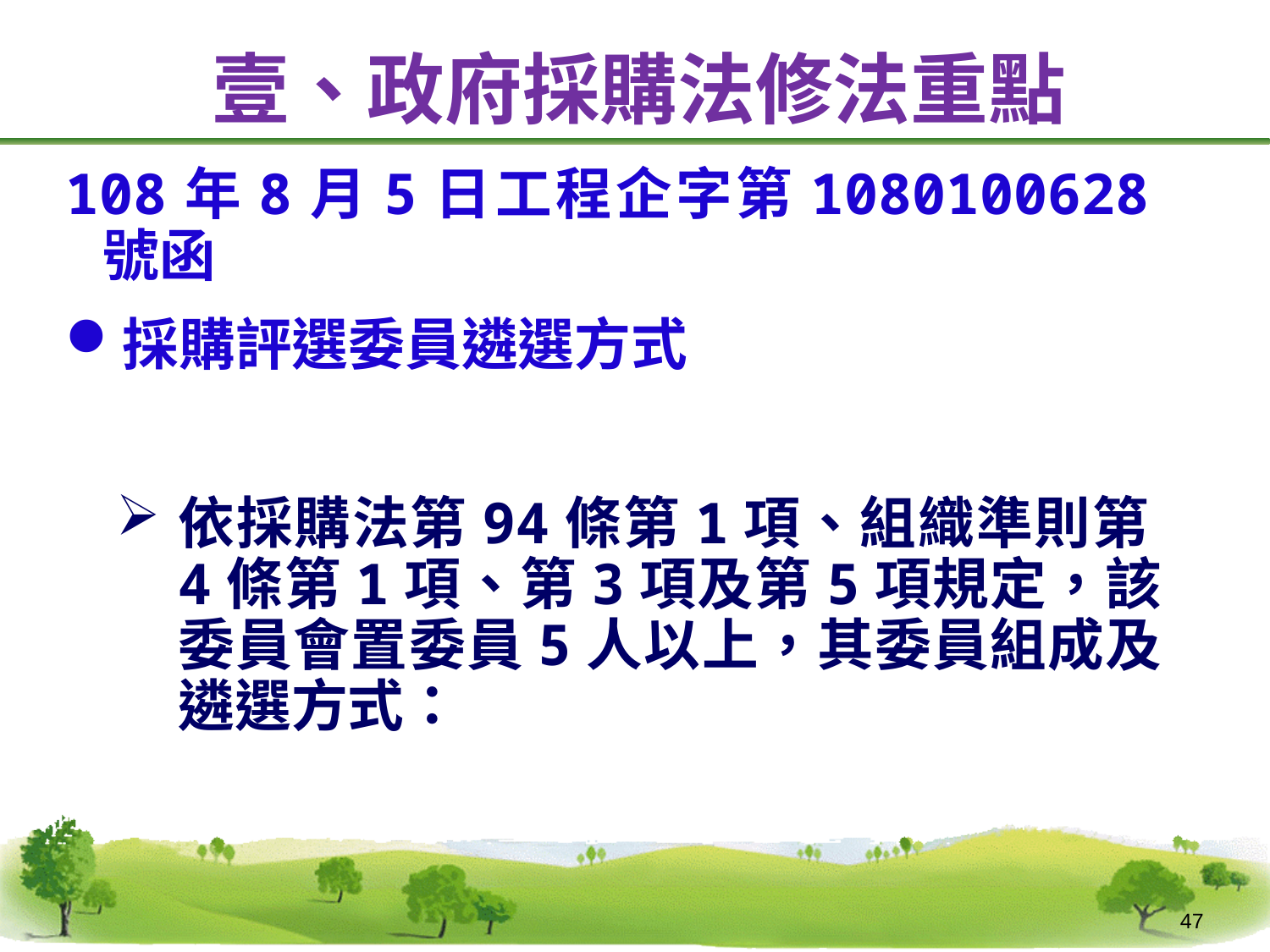

# 壹、政府採購法修法重點
108年8月5日工程企字第1080100628號函
採購評選委員遴選方式

依採購法第94條第1項、組織準則第4條第1項、第3項及第5項規定，該委員會置委員5人以上，其委員組成及遴選方式：

47